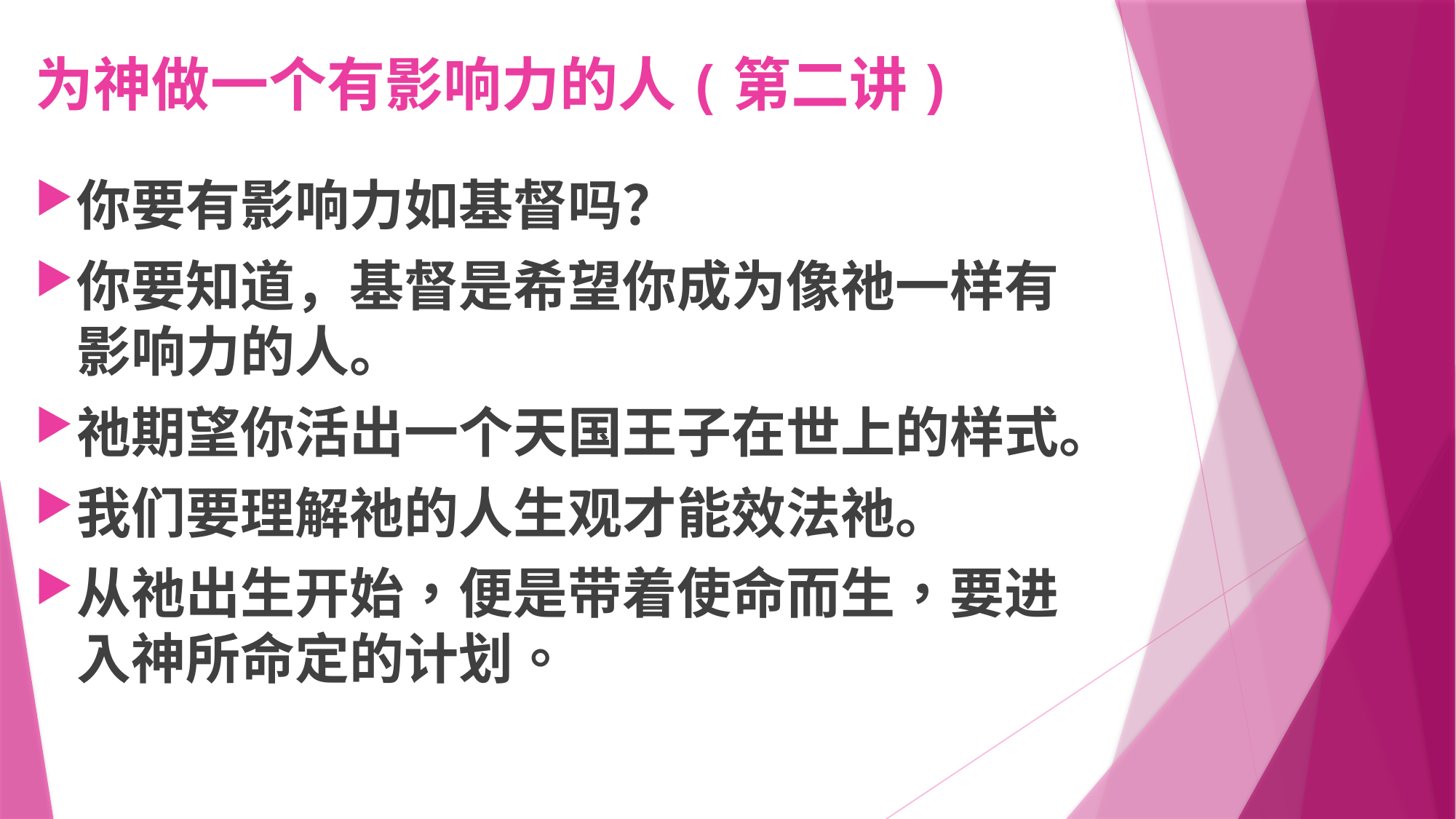

# 为神做一个有影响力的人(第二讲)
你要有影响力如基督吗？
你要知道，基督是希望你成为像祂一样有影响力的人。
祂期望你活出一个天国王子在世上的样式。
我们要理解祂的人生观才能效法祂。
从祂出生开始，便是带着使命而生，要进入神所命定的计划。